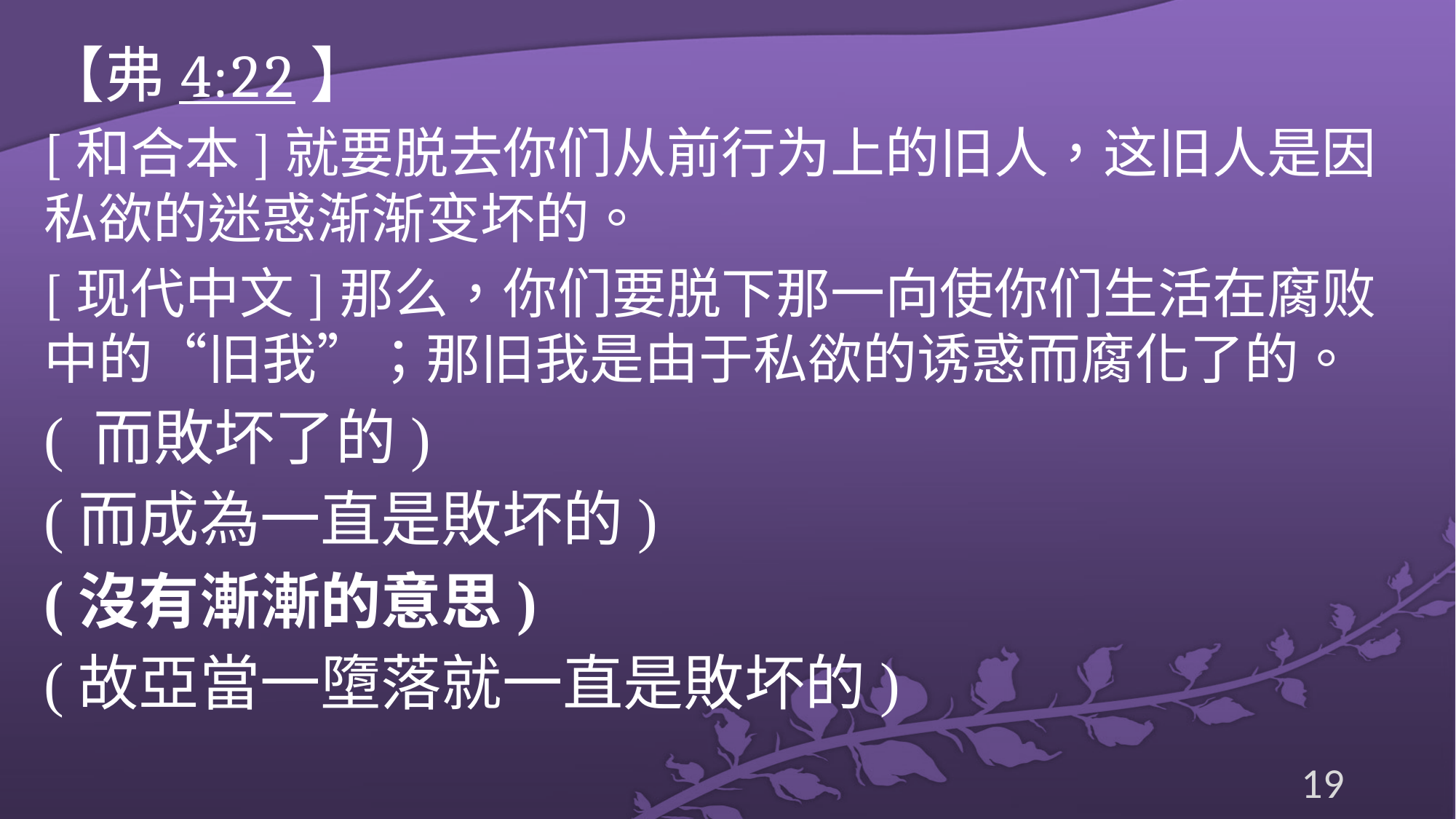

【弗4:22】
[和合本]就要脱去你们从前行为上的旧人，这旧人是因私欲的迷惑渐渐变坏的。
[现代中文]那么，你们要脱下那一向使你们生活在腐败中的“旧我”；那旧我是由于私欲的诱惑而腐化了的。
( 而敗坏了的)
(而成為一直是敗坏的)
(沒有漸漸的意思)
(故亞當一墮落就一直是敗坏的)
19